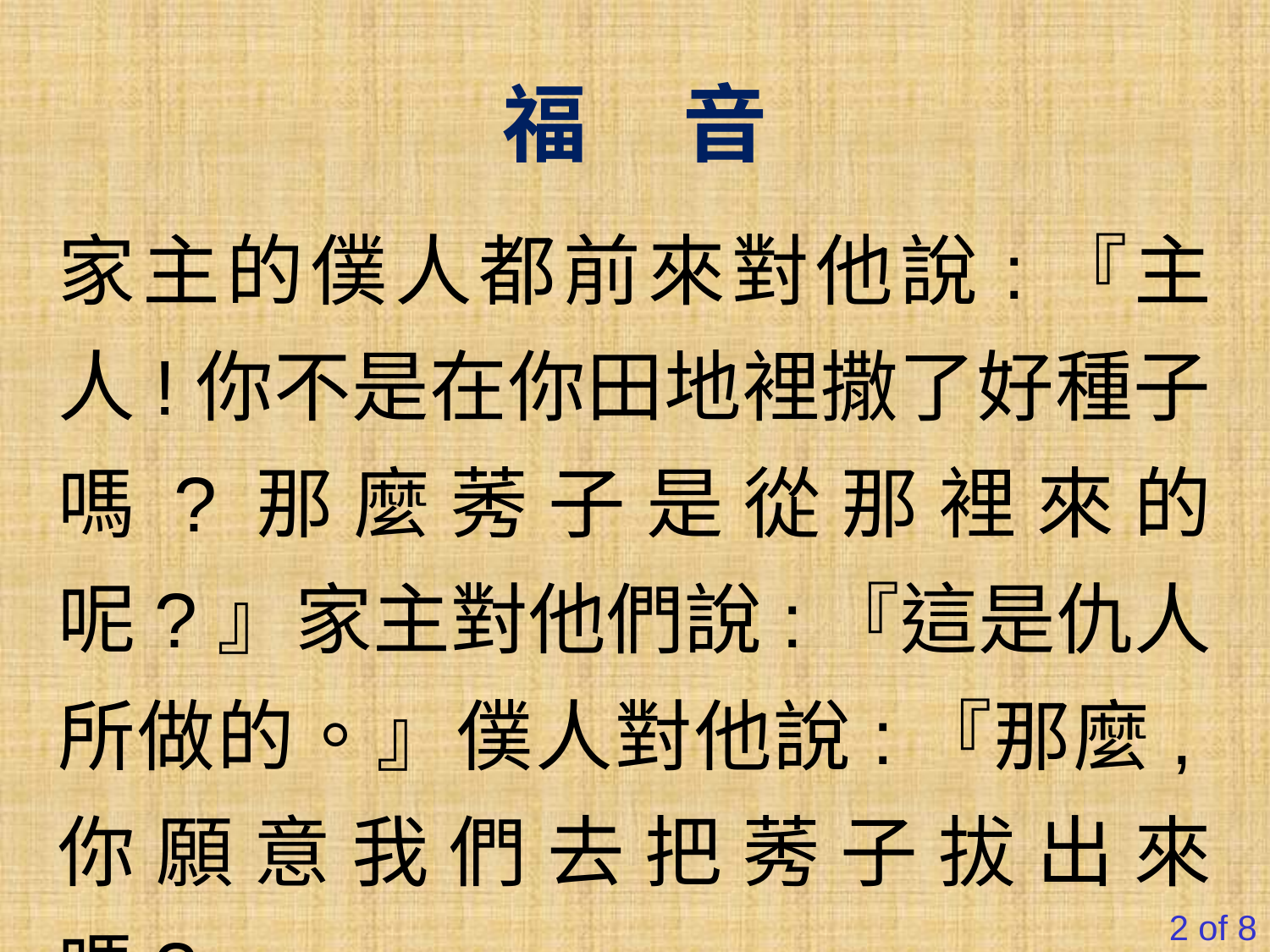

福     音

家主的僕人都前來對他說:『主人!你不是在你田地裡撒了好種子嗎?那麼莠子是從那裡來的呢?』家主對他們說:『這是仇人所做的。』僕人對他說:『那麼,你願意我們去把莠子拔出來嗎?』
2 of 8